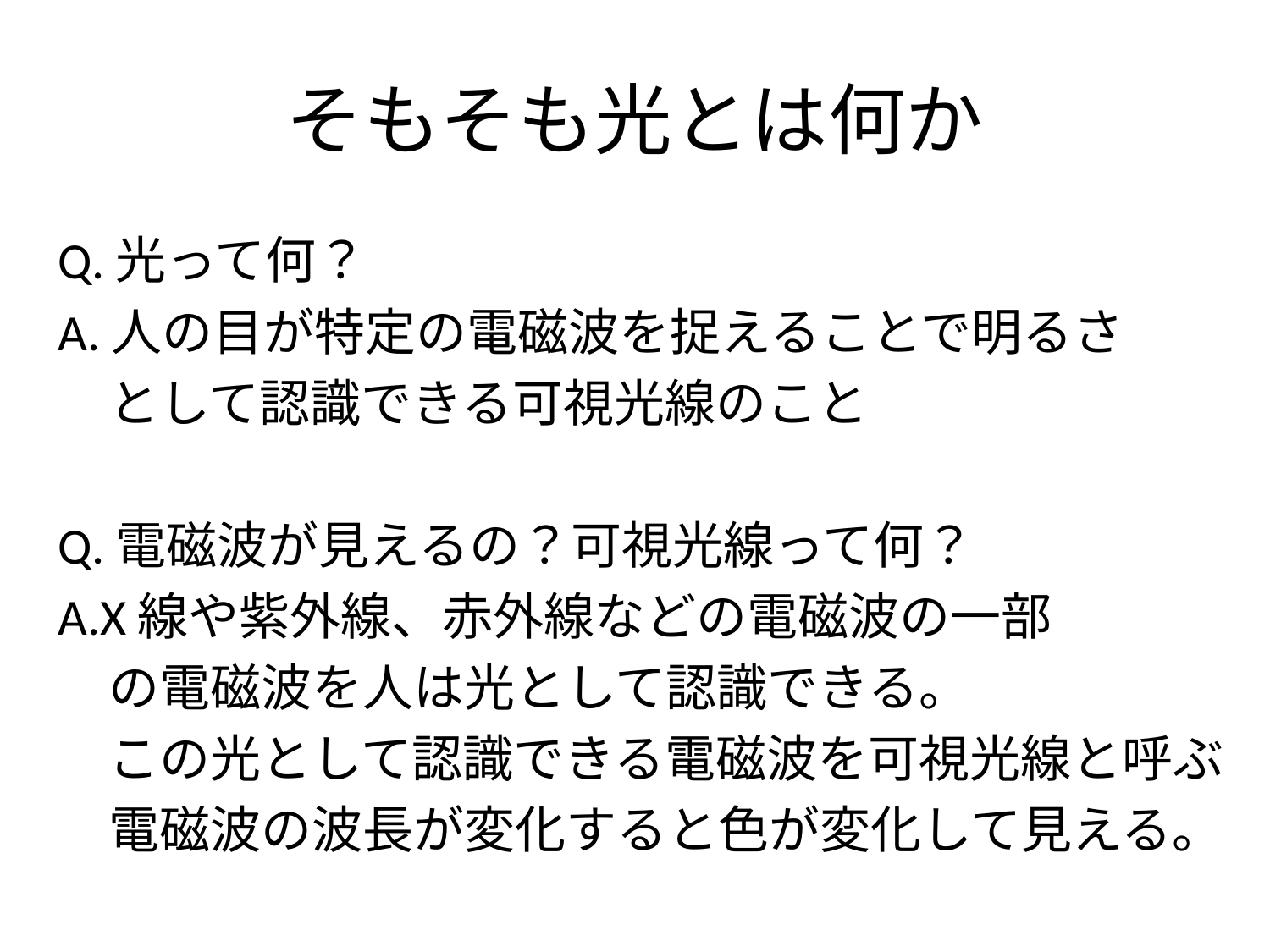

# そもそも光とは何か
Q.光って何？
A.人の目が特定の電磁波を捉えることで明るさ
　として認識できる可視光線のこと

Q.電磁波が見えるの？可視光線って何？
A.X線や紫外線、赤外線などの電磁波の一部
　の電磁波を人は光として認識できる。
　この光として認識できる電磁波を可視光線と呼ぶ
　電磁波の波長が変化すると色が変化して見える。